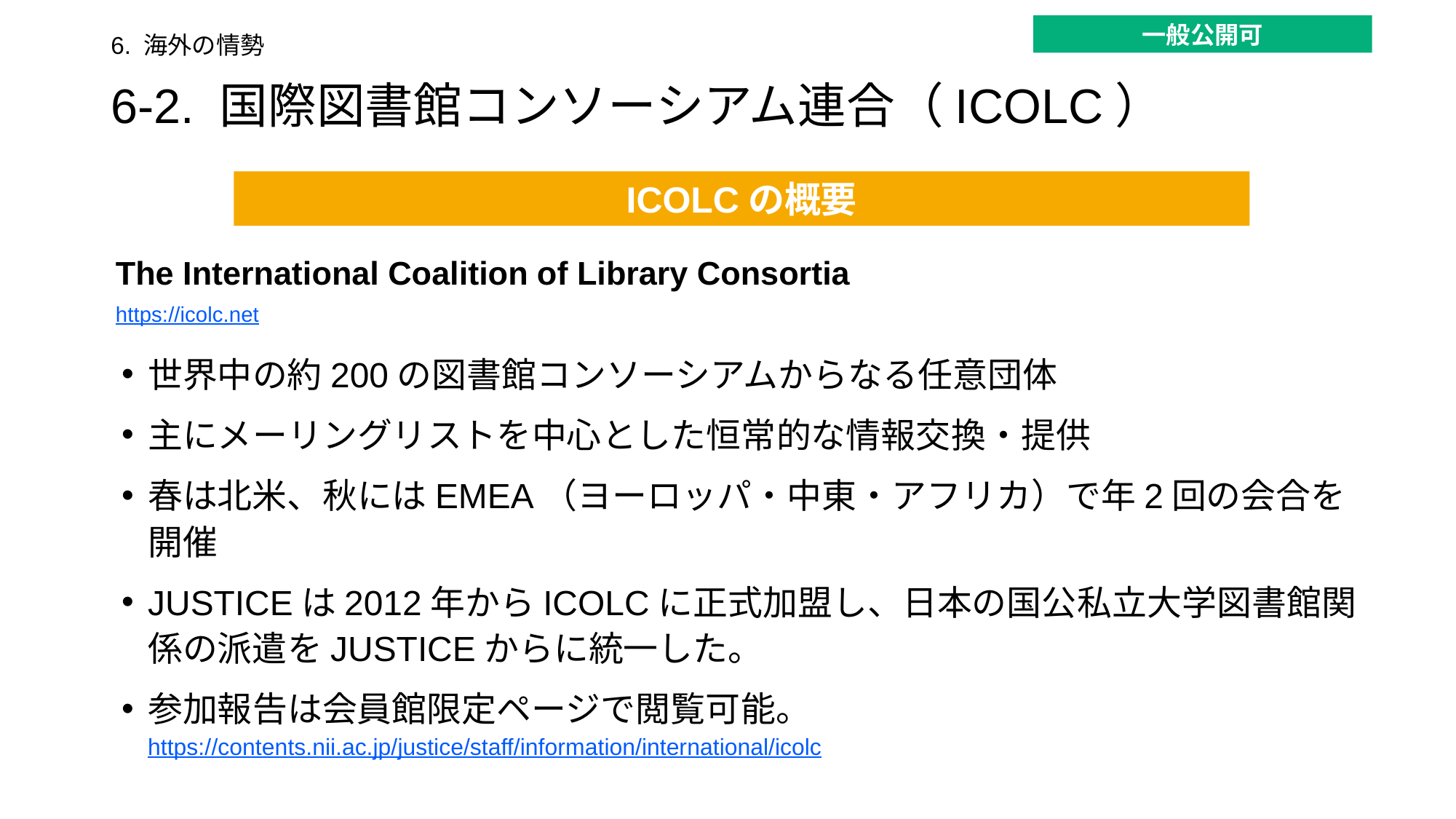

一般公開可
6. 海外の情勢
# 6-2. 国際図書館コンソーシアム連合（ICOLC）
ICOLCの概要

The International Coalition of Library Consortia
https://icolc.net

世界中の約200の図書館コンソーシアムからなる任意団体
主にメーリングリストを中心とした恒常的な情報交換・提供
春は北米、秋にはEMEA（ヨーロッパ・中東・アフリカ）で年2回の会合を開催
JUSTICEは2012年からICOLCに正式加盟し、日本の国公私立大学図書館関係の派遣をJUSTICEからに統一した。
参加報告は会員館限定ページで閲覧可能。
https://contents.nii.ac.jp/justice/staff/information/international/icolc